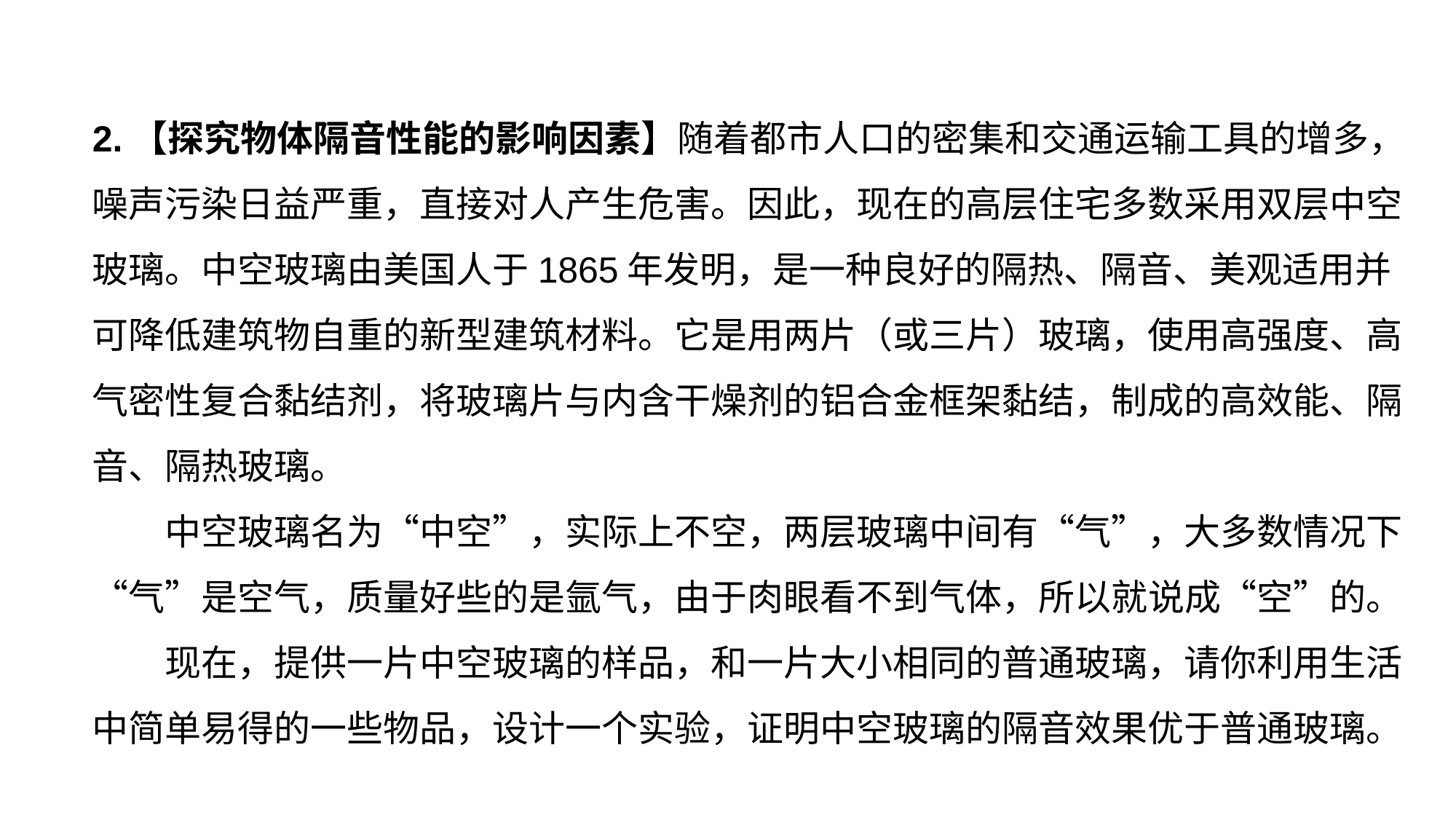

2.【探究物体隔音性能的影响因素】随着都市人口的密集和交通运输工具的增多，噪声污染日益严重，直接对人产生危害。因此，现在的高层住宅多数采用双层中空玻璃。中空玻璃由美国人于1865年发明，是一种良好的隔热、隔音、美观适用并可降低建筑物自重的新型建筑材料。它是用两片（或三片）玻璃，使用高强度、高气密性复合黏结剂，将玻璃片与内含干燥剂的铝合金框架黏结，制成的高效能、隔音、隔热玻璃。
　　中空玻璃名为“中空”，实际上不空，两层玻璃中间有“气”，大多数情况下“气”是空气，质量好些的是氩气，由于肉眼看不到气体，所以就说成“空”的。
现在，提供一片中空玻璃的样品，和一片大小相同的普通玻璃，请你利用生活中简单易得的一些物品，设计一个实验，证明中空玻璃的隔音效果优于普通玻璃。
设计实验 拓展提升